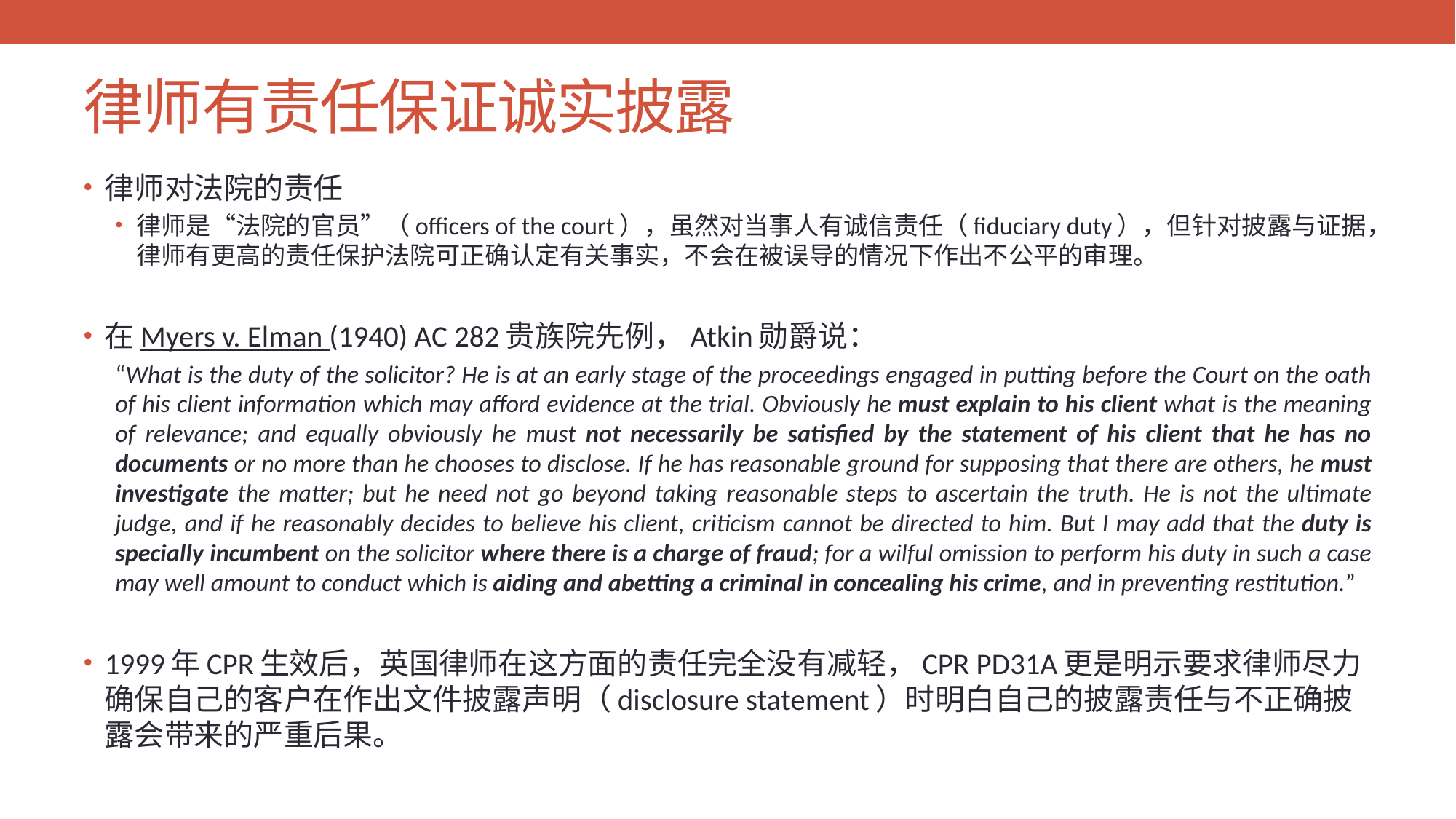

# 律师有责任保证诚实披露
律师对法院的责任
律师是“法院的官员”（officers of the court），虽然对当事人有诚信责任（fiduciary duty），但针对披露与证据，律师有更高的责任保护法院可正确认定有关事实，不会在被误导的情况下作出不公平的审理。

在Myers v. Elman (1940) AC 282贵族院先例，Atkin勋爵说：
“What is the duty of the solicitor? He is at an early stage of the proceedings engaged in putting before the Court on the oath of his client information which may afford evidence at the trial. Obviously he must explain to his client what is the meaning of relevance; and equally obviously he must not necessarily be satisfied by the statement of his client that he has no documents or no more than he chooses to disclose. If he has reasonable ground for supposing that there are others, he must investigate the matter; but he need not go beyond taking reasonable steps to ascertain the truth. He is not the ultimate judge, and if he reasonably decides to believe his client, criticism cannot be directed to him. But I may add that the duty is specially incumbent on the solicitor where there is a charge of fraud; for a wilful omission to perform his duty in such a case may well amount to conduct which is aiding and abetting a criminal in concealing his crime, and in preventing restitution.”

1999年CPR生效后，英国律师在这方面的责任完全没有减轻，CPR PD31A更是明示要求律师尽力确保自己的客户在作出文件披露声明（disclosure statement）时明白自己的披露责任与不正确披露会带来的严重后果。